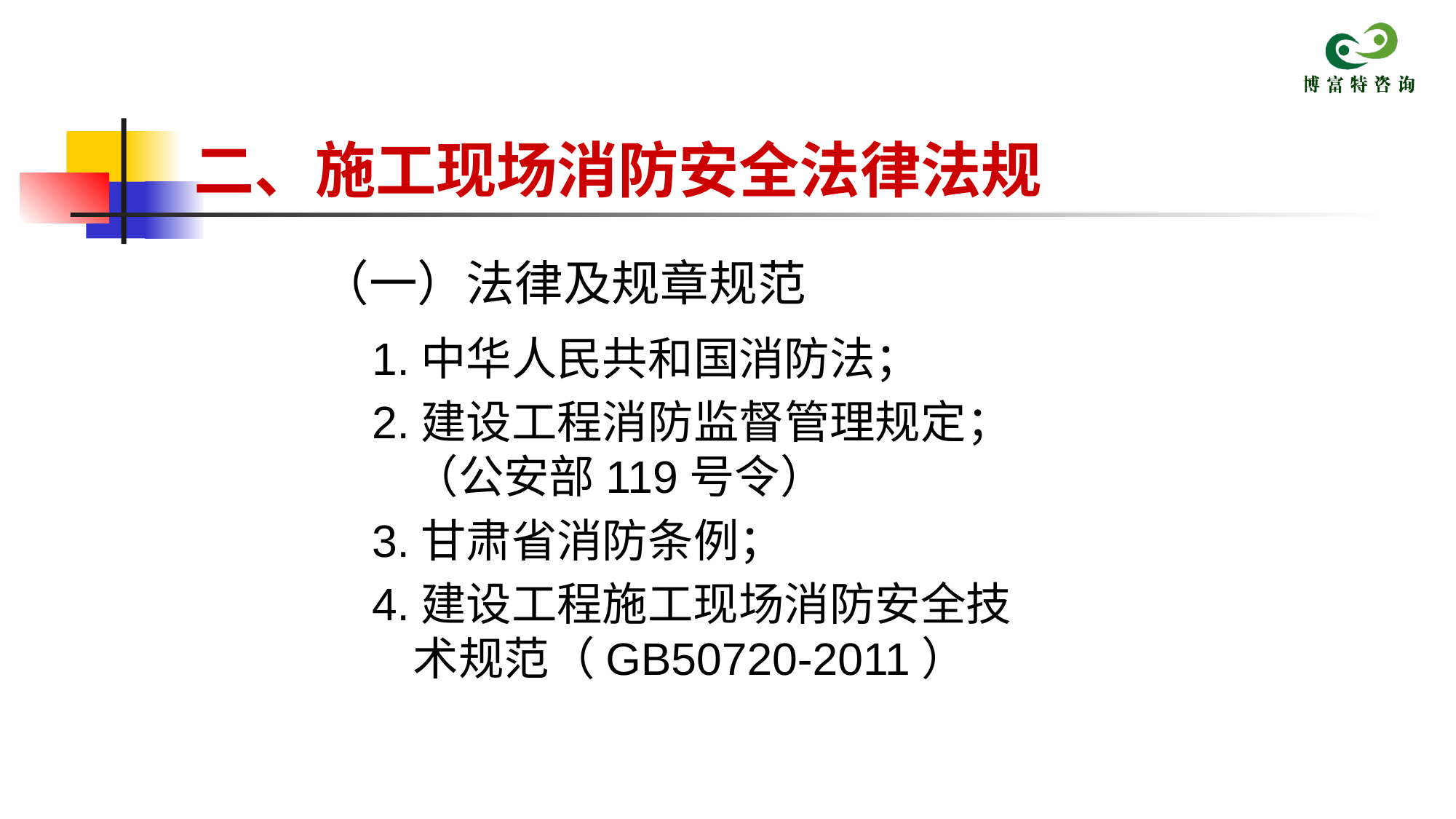

# 二、施工现场消防安全法律法规
（一）法律及规章规范
1.中华人民共和国消防法；
2.建设工程消防监督管理规定；（公安部119号令）
3.甘肃省消防条例；
4.建设工程施工现场消防安全技术规范（GB50720-2011）